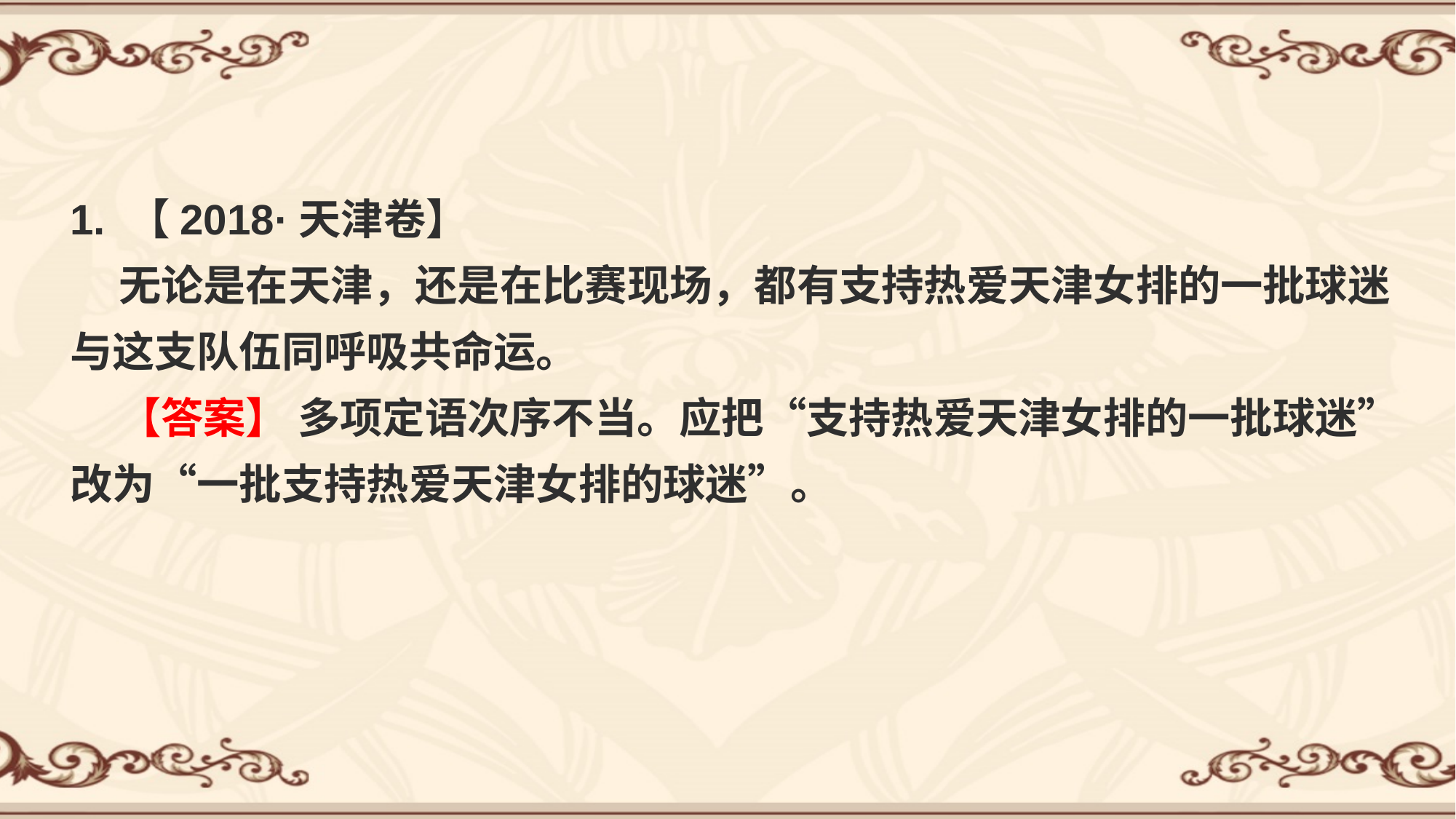

1. 【2018·天津卷】
    无论是在天津，还是在比赛现场，都有支持热爱天津女排的一批球迷与这支队伍同呼吸共命运。
    【答案】 多项定语次序不当。应把“支持热爱天津女排的一批球迷”改为“一批支持热爱天津女排的球迷”。